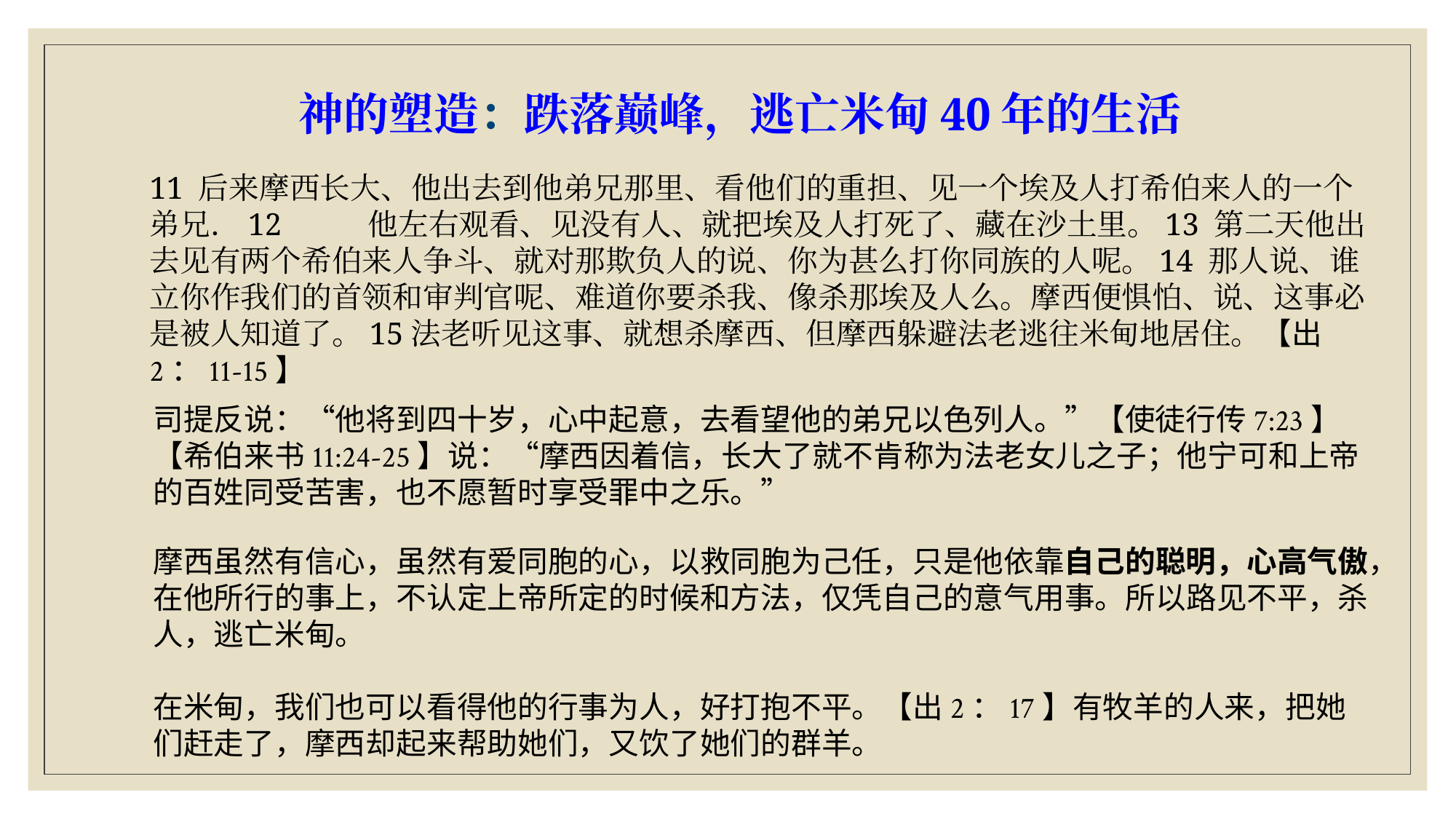

# 神的塑造：跌落巅峰，逃亡米甸40年的生活
11 后来摩西长大、他出去到他弟兄那里、看他们的重担、见一个埃及人打希伯来人的一个弟兄．12	他左右观看、见没有人、就把埃及人打死了、藏在沙土里。13 第二天他出去见有两个希伯来人争斗、就对那欺负人的说、你为甚么打你同族的人呢。14 那人说、谁立你作我们的首领和审判官呢、难道你要杀我、像杀那埃及人么。摩西便惧怕、说、这事必是被人知道了。15法老听见这事、就想杀摩西、但摩西躲避法老逃往米甸地居住。【出2：11-15】

司提反说：“他将到四十岁，心中起意，去看望他的弟兄以色列人。”【使徒行传7:23】
【希伯来书11:24-25】说：“摩西因着信，长大了就不肯称为法老女儿之子；他宁可和上帝的百姓同受苦害，也不愿暂时享受罪中之乐。”

摩西虽然有信心，虽然有爱同胞的心，以救同胞为己任，只是他依靠自己的聪明，心高气傲，在他所行的事上，不认定上帝所定的时候和方法，仅凭自己的意气用事。所以路见不平，杀人，逃亡米甸。

在米甸，我们也可以看得他的行事为人，好打抱不平。【出2：17】有牧羊的人来，把她们赶走了，摩西却起来帮助她们，又饮了她们的群羊。